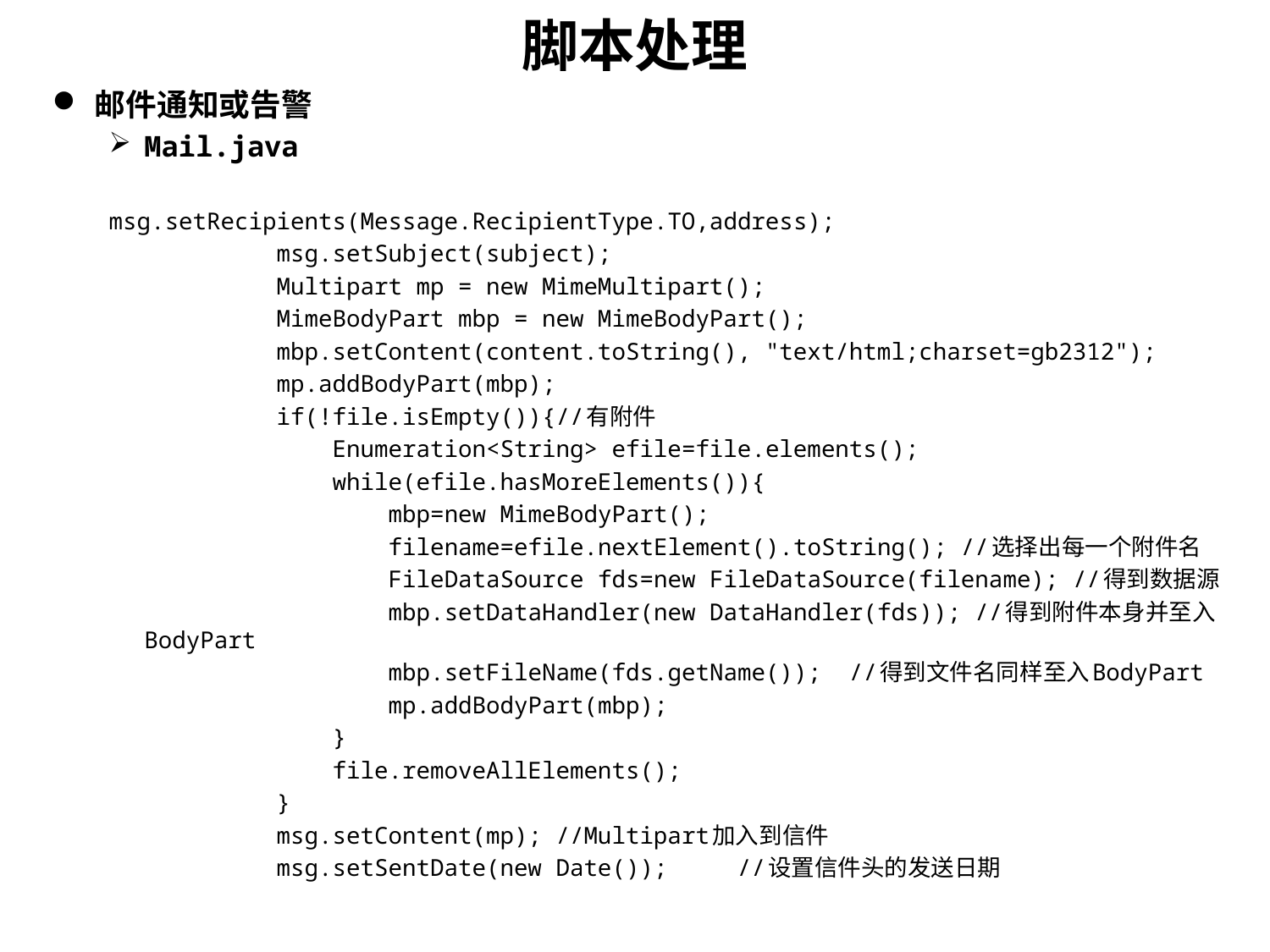

# 脚本处理
邮件通知或告警
Mail.java

msg.setRecipients(Message.RecipientType.TO,address);
            msg.setSubject(subject);
            Multipart mp = new MimeMultipart();
            MimeBodyPart mbp = new MimeBodyPart();
            mbp.setContent(content.toString(), "text/html;charset=gb2312");
            mp.addBodyPart(mbp);
            if(!file.isEmpty()){//有附件
                Enumeration<String> efile=file.elements();
                while(efile.hasMoreElements()){
                    mbp=new MimeBodyPart();
                    filename=efile.nextElement().toString(); //选择出每一个附件名
                    FileDataSource fds=new FileDataSource(filename); //得到数据源
                    mbp.setDataHandler(new DataHandler(fds)); //得到附件本身并至入BodyPart
                    mbp.setFileName(fds.getName());  //得到文件名同样至入BodyPart
                    mp.addBodyPart(mbp);
                }
                file.removeAllElements();
            }
            msg.setContent(mp); //Multipart加入到信件
            msg.setSentDate(new Date());     //设置信件头的发送日期